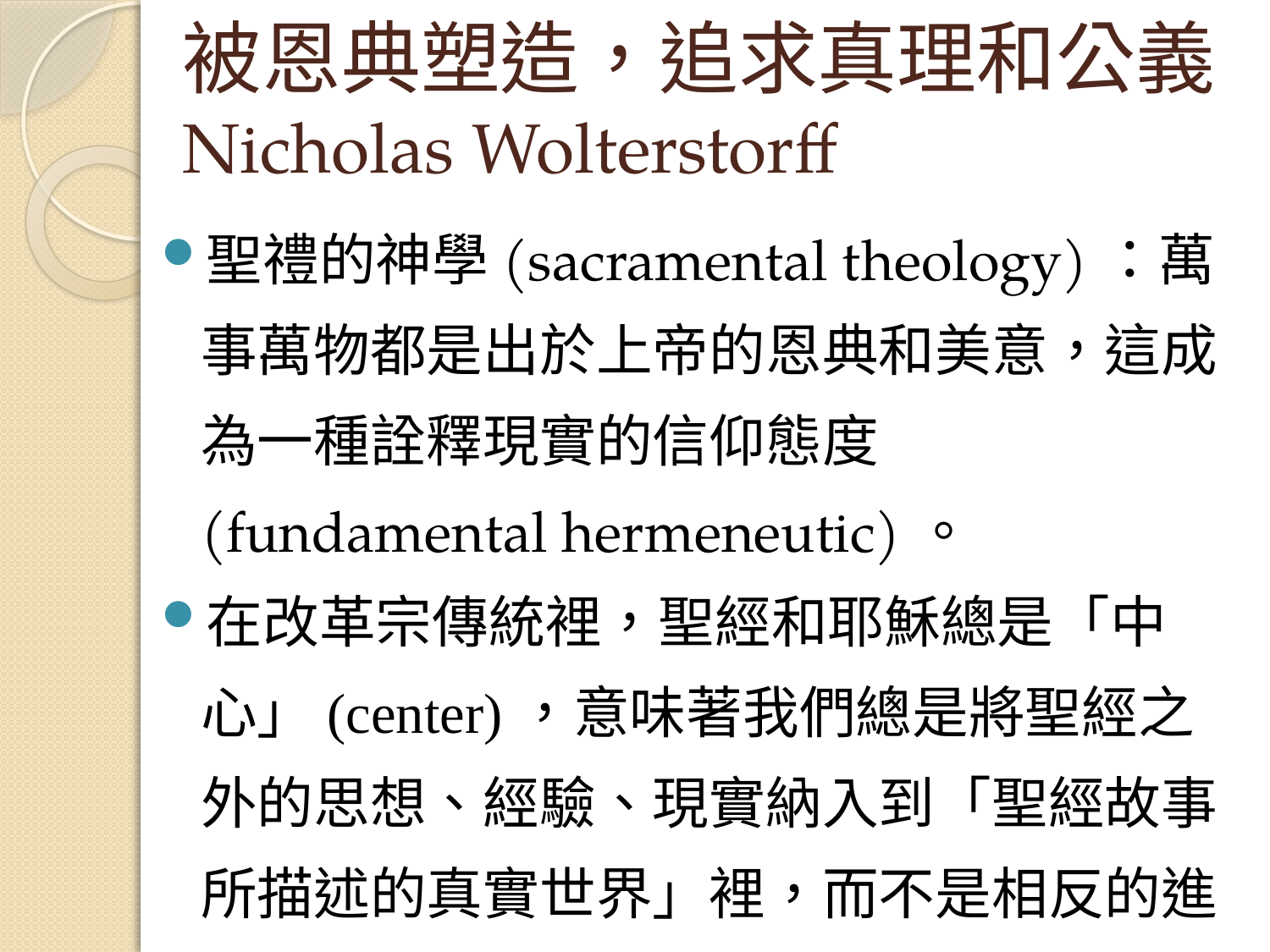

# 被恩典塑造，追求真理和公義 Nicholas Wolterstorff
聖禮的神學(sacramental theology)：萬事萬物都是出於上帝的恩典和美意，這成為一種詮釋現實的信仰態度(fundamental hermeneutic)。
在改革宗傳統裡，聖經和耶穌總是「中心」(center)，意味著我們總是將聖經之外的思想、經驗、現實納入到「聖經故事所描述的真實世界」裡，而不是相反的進路。